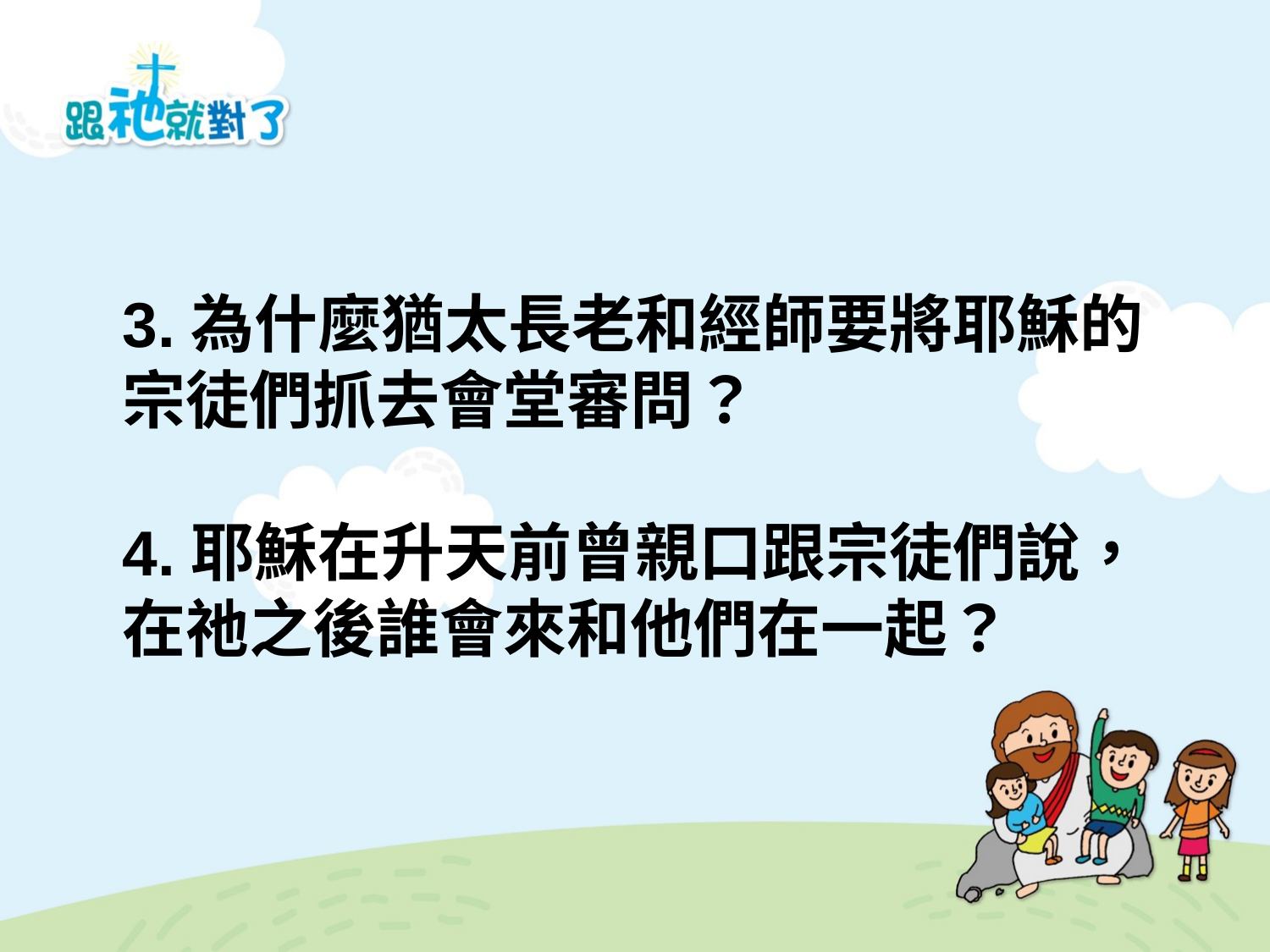

3.為什麼猶太長老和經師要將耶穌的宗徒們抓去會堂審問？

4.耶穌在升天前曾親口跟宗徒們說，在祂之後誰會來和他們在一起？